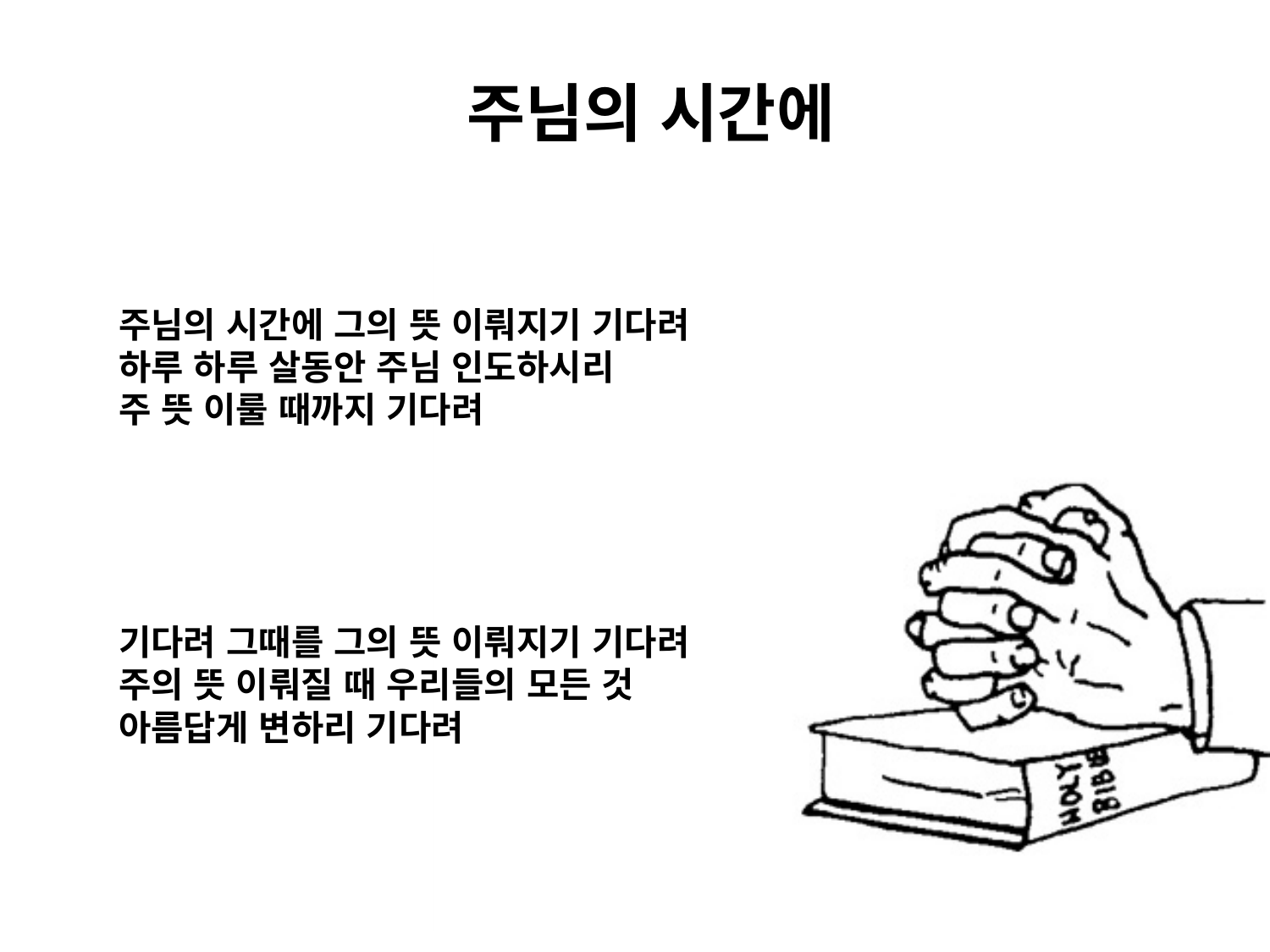

# 주님의 시간에
주님의 시간에 그의 뜻 이뤄지기 기다려
하루 하루 살동안 주님 인도하시리
주 뜻 이룰 때까지 기다려

기다려 그때를 그의 뜻 이뤄지기 기다려
주의 뜻 이뤄질 때 우리들의 모든 것
아름답게 변하리 기다려